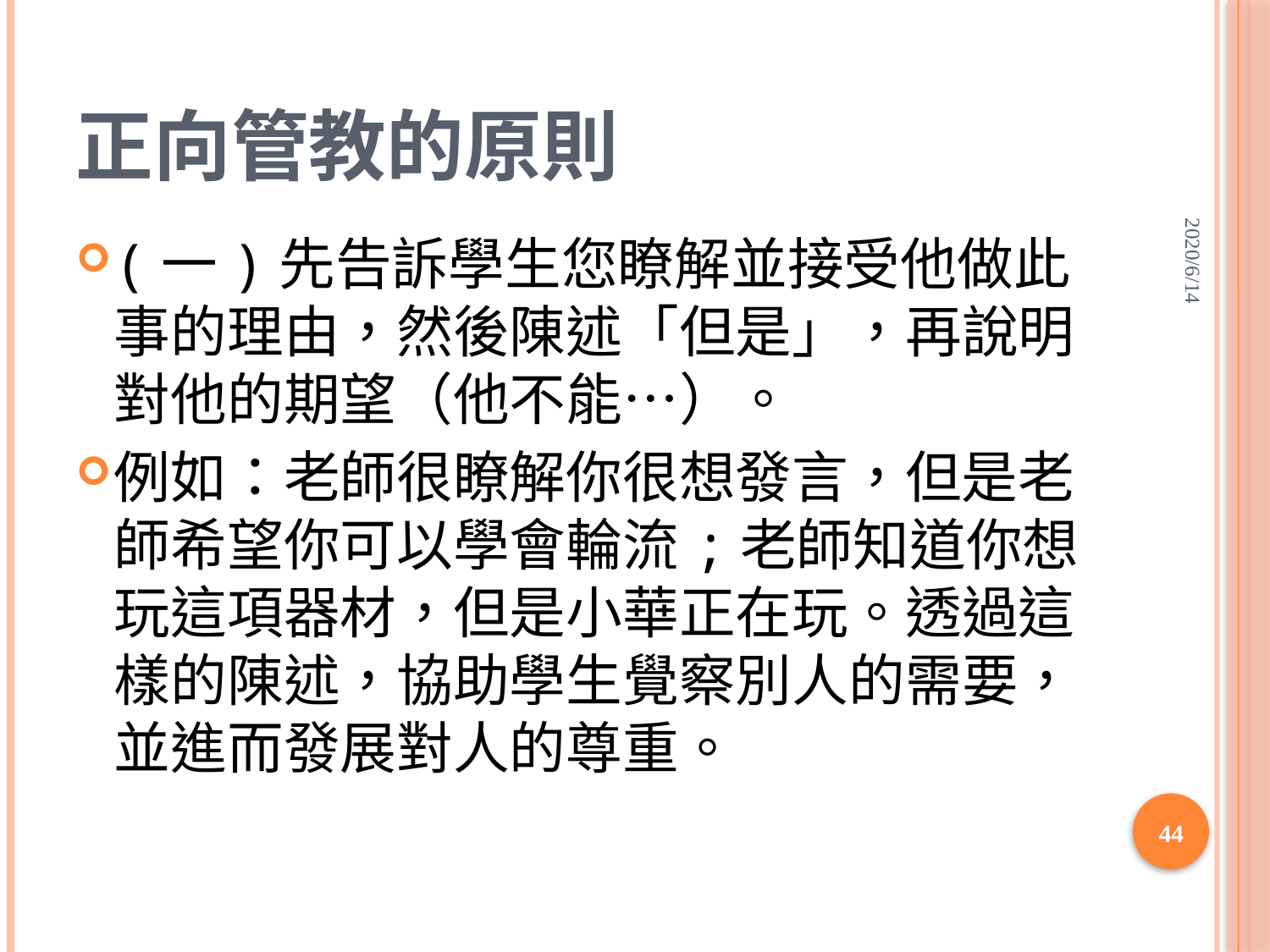

# 正向管教的原則
2020/6/14
(一)先告訴學生您瞭解並接受他做此事的理由，然後陳述「但是」，再說明對他的期望（他不能…）。
例如：老師很瞭解你很想發言，但是老師希望你可以學會輪流;老師知道你想玩這項器材，但是小華正在玩。透過這樣的陳述，協助學生覺察別人的需要，並進而發展對人的尊重。
44